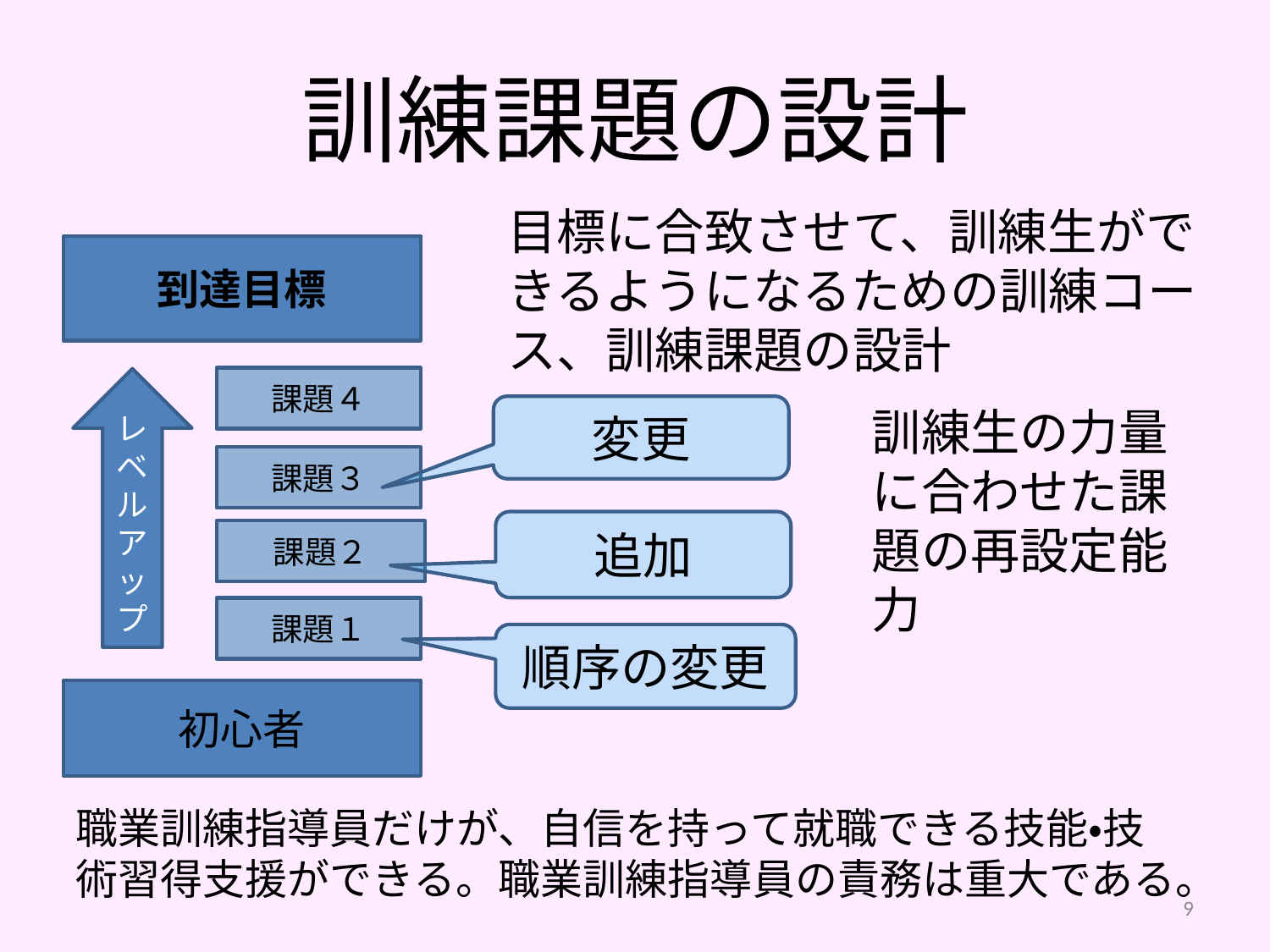

# 訓練課題の設計
目標に合致させて、訓練生ができるようになるための訓練コース、訓練課題の設計
到達目標
課題４
レベルアップ
課題３
課題２
課題１
初心者
訓練生の力量に合わせた課題の再設定能力
変更
追加
順序の変更
職業訓練指導員だけが、自信を持って就職できる技能・技術習得支援ができる。職業訓練指導員の責務は重大である。
9